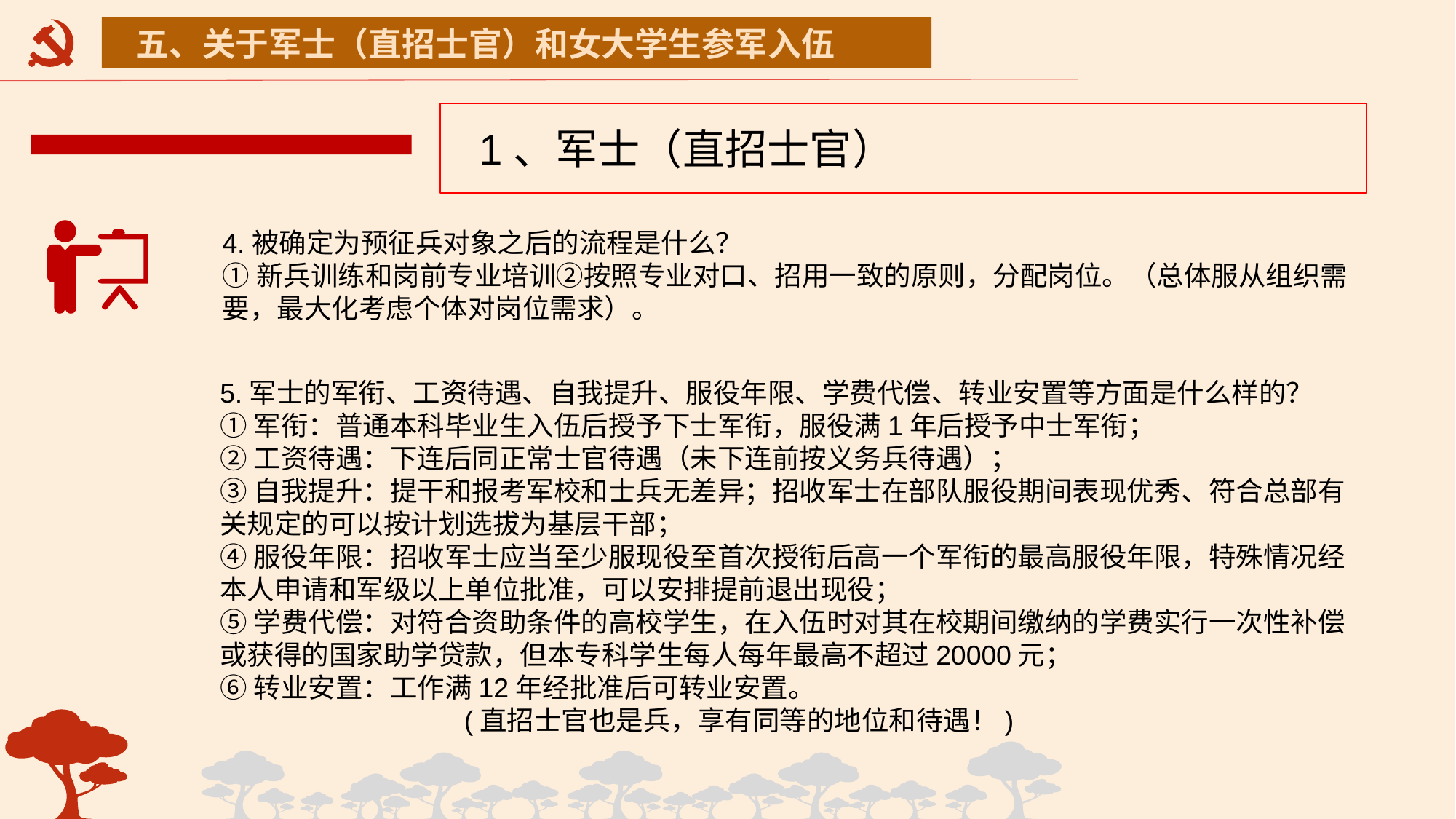

五、关于军士（直招士官）和女大学生参军入伍

1、军士（直招士官）

4.被确定为预征兵对象之后的流程是什么？
①新兵训练和岗前专业培训②按照专业对口、招用一致的原则，分配岗位。（总体服从组织需要，最大化考虑个体对岗位需求）。
5.军士的军衔、工资待遇、自我提升、服役年限、学费代偿、转业安置等方面是什么样的？
①军衔：普通本科毕业生入伍后授予下士军衔，服役满1年后授予中士军衔；
②工资待遇：下连后同正常士官待遇（未下连前按义务兵待遇）；
③自我提升：提干和报考军校和士兵无差异；招收军士在部队服役期间表现优秀、符合总部有关规定的可以按计划选拔为基层干部；
④服役年限：招收军士应当至少服现役至首次授衔后高一个军衔的最高服役年限，特殊情况经本人申请和军级以上单位批准，可以安排提前退出现役；
⑤学费代偿：对符合资助条件的高校学生，在入伍时对其在校期间缴纳的学费实行一次性补偿或获得的国家助学贷款，但本专科学生每人每年最高不超过20000元；
⑥转业安置：工作满12年经批准后可转业安置。
(直招士官也是兵，享有同等的地位和待遇！)